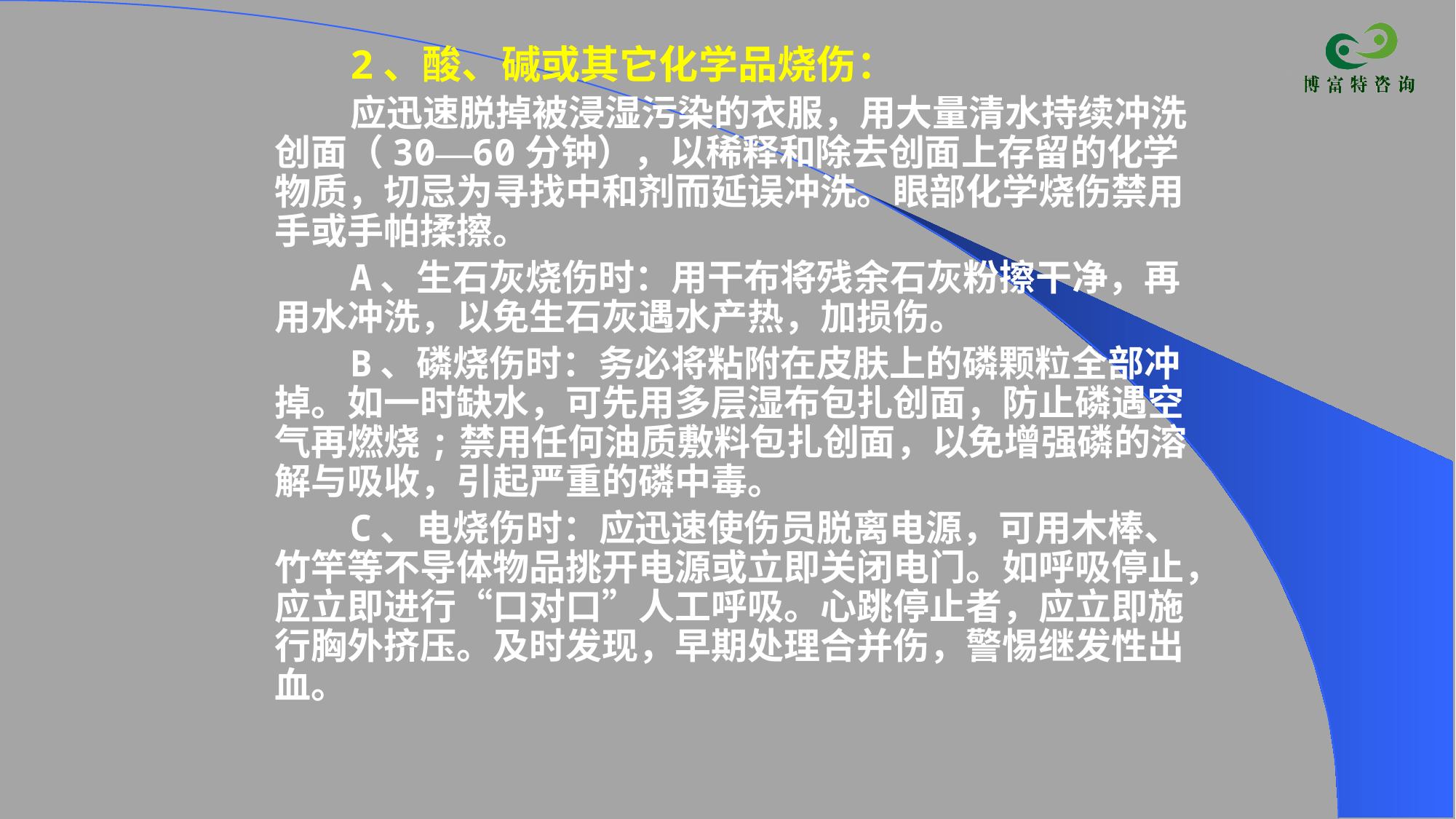

2、酸、碱或其它化学品烧伤：
应迅速脱掉被浸湿污染的衣服，用大量清水持续冲洗创面（30—60分钟），以稀释和除去创面上存留的化学物质，切忌为寻找中和剂而延误冲洗。眼部化学烧伤禁用手或手帕揉擦。
A、生石灰烧伤时：用干布将残余石灰粉擦干净，再用水冲洗，以免生石灰遇水产热，加损伤。
B、磷烧伤时：务必将粘附在皮肤上的磷颗粒全部冲掉。如一时缺水，可先用多层湿布包扎创面，防止磷遇空气再燃烧;禁用任何油质敷料包扎创面，以免增强磷的溶解与吸收，引起严重的磷中毒。
C、电烧伤时：应迅速使伤员脱离电源，可用木棒、竹竿等不导体物品挑开电源或立即关闭电门。如呼吸停止，应立即进行“口对口”人工呼吸。心跳停止者，应立即施行胸外挤压。及时发现，早期处理合并伤，警惕继发性出血。